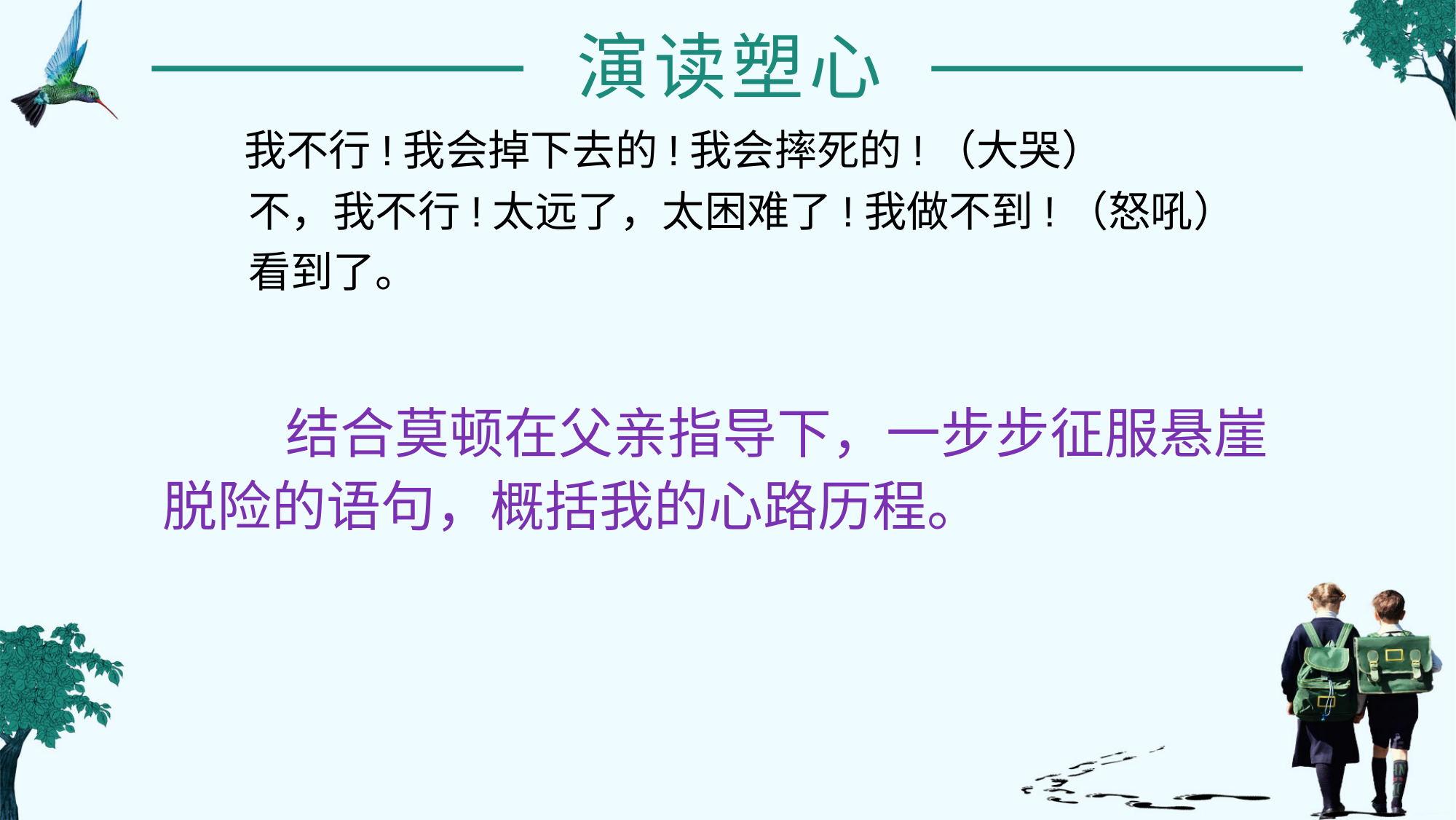

演读塑心

           我不行!我会掉下去的!我会摔死的!（大哭）
        不，我不行!太远了，太困难了!我做不到!（怒吼）
        看到了。

      结合莫顿在父亲指导下，一步步征服悬崖脱险的语句，概括我的心路历程。